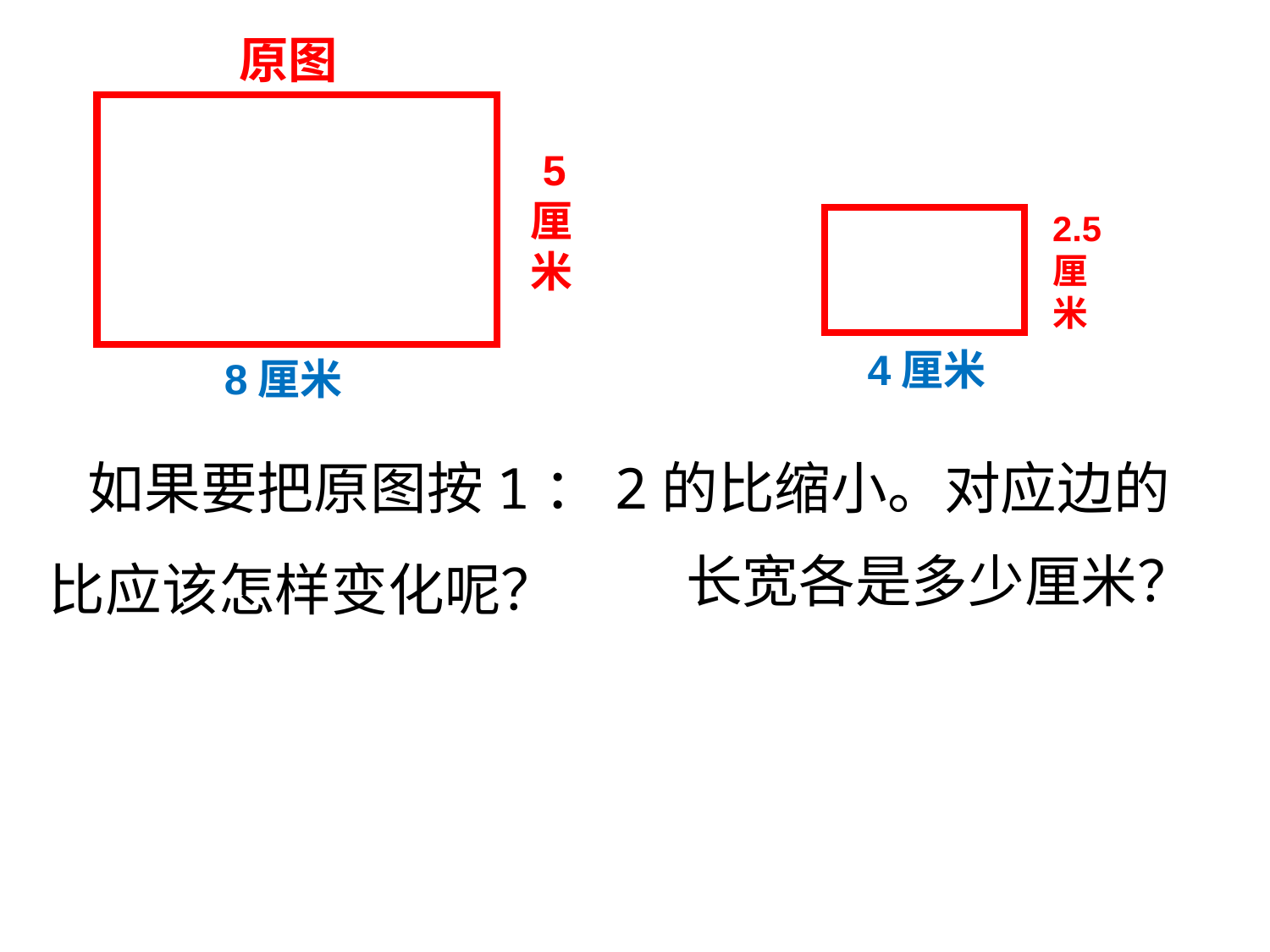

原图

 5
厘
米
2.5
厘
米

4厘米
8厘米
   如果要把原图按1：2的比缩小。对应边的比应该怎样变化呢？
长宽各是多少厘米？